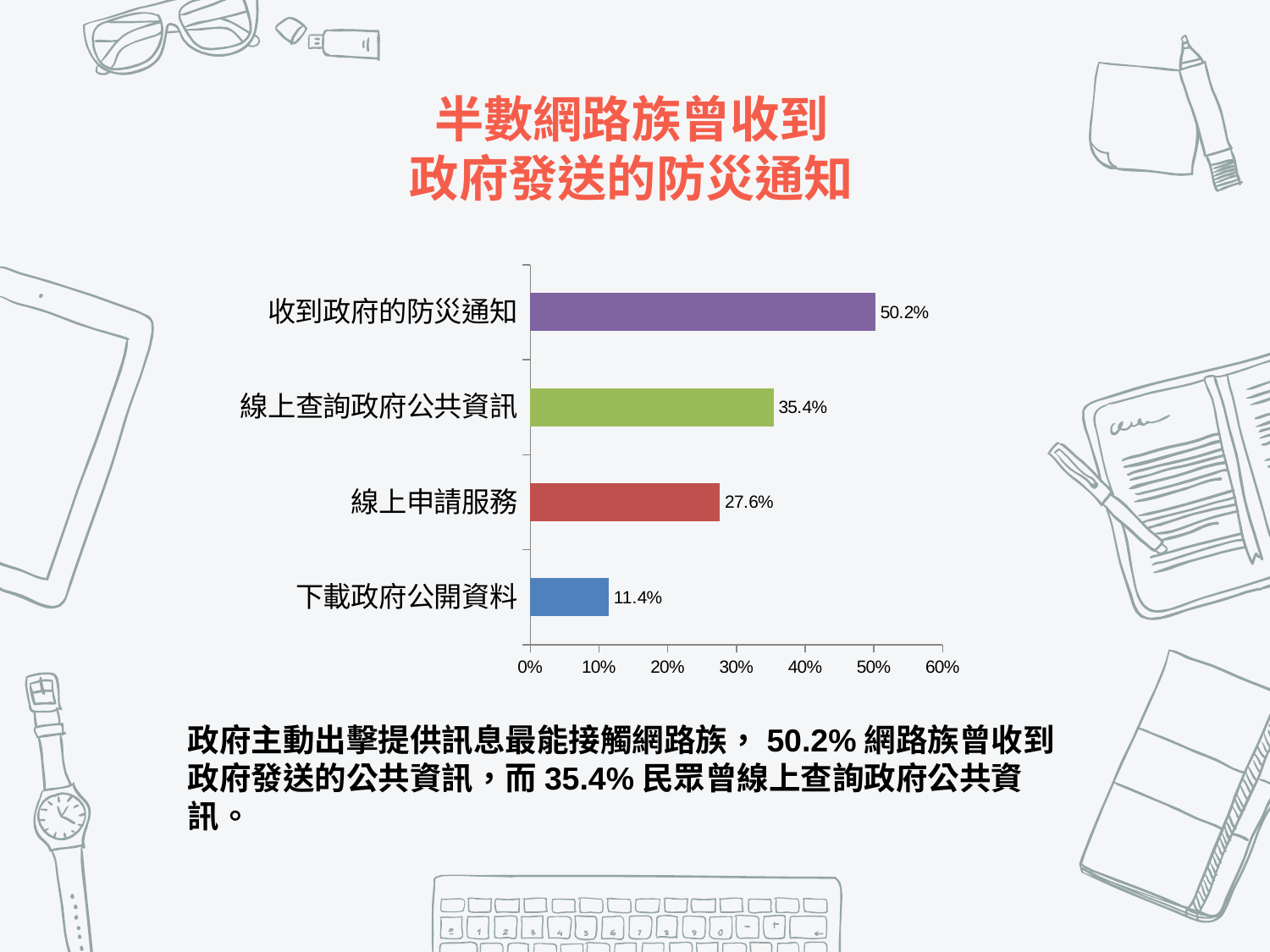

半數網路族曾收到
政府發送的防災通知

### Chart

| Category |  |
|---|---|
| 下載政府公開資料 | 0.114 |
| 線上申請服務 | 0.276 |
| 線上查詢政府公共資訊 | 0.354 |
| 收到政府的防災通知 | 0.502 |
政府主動出擊提供訊息最能接觸網路族，50.2%網路族曾收到政府發送的公共資訊，而35.4%民眾曾線上查詢政府公共資訊。